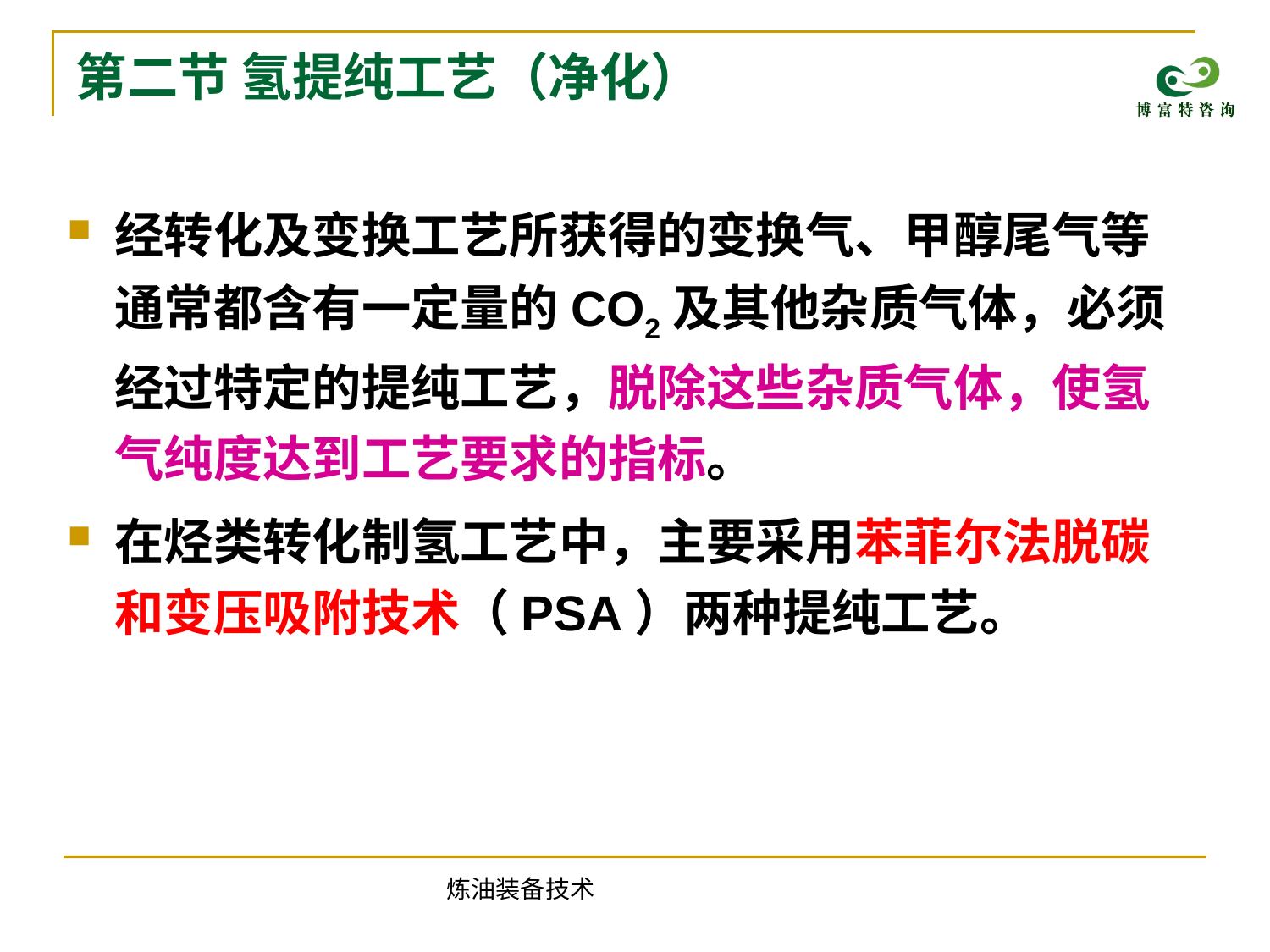

# 第二节 氢提纯工艺（净化）
经转化及变换工艺所获得的变换气、甲醇尾气等通常都含有一定量的CO2及其他杂质气体，必须经过特定的提纯工艺，脱除这些杂质气体，使氢气纯度达到工艺要求的指标。
在烃类转化制氢工艺中，主要采用苯菲尔法脱碳和变压吸附技术（PSA）两种提纯工艺。

7
炼油装备技术